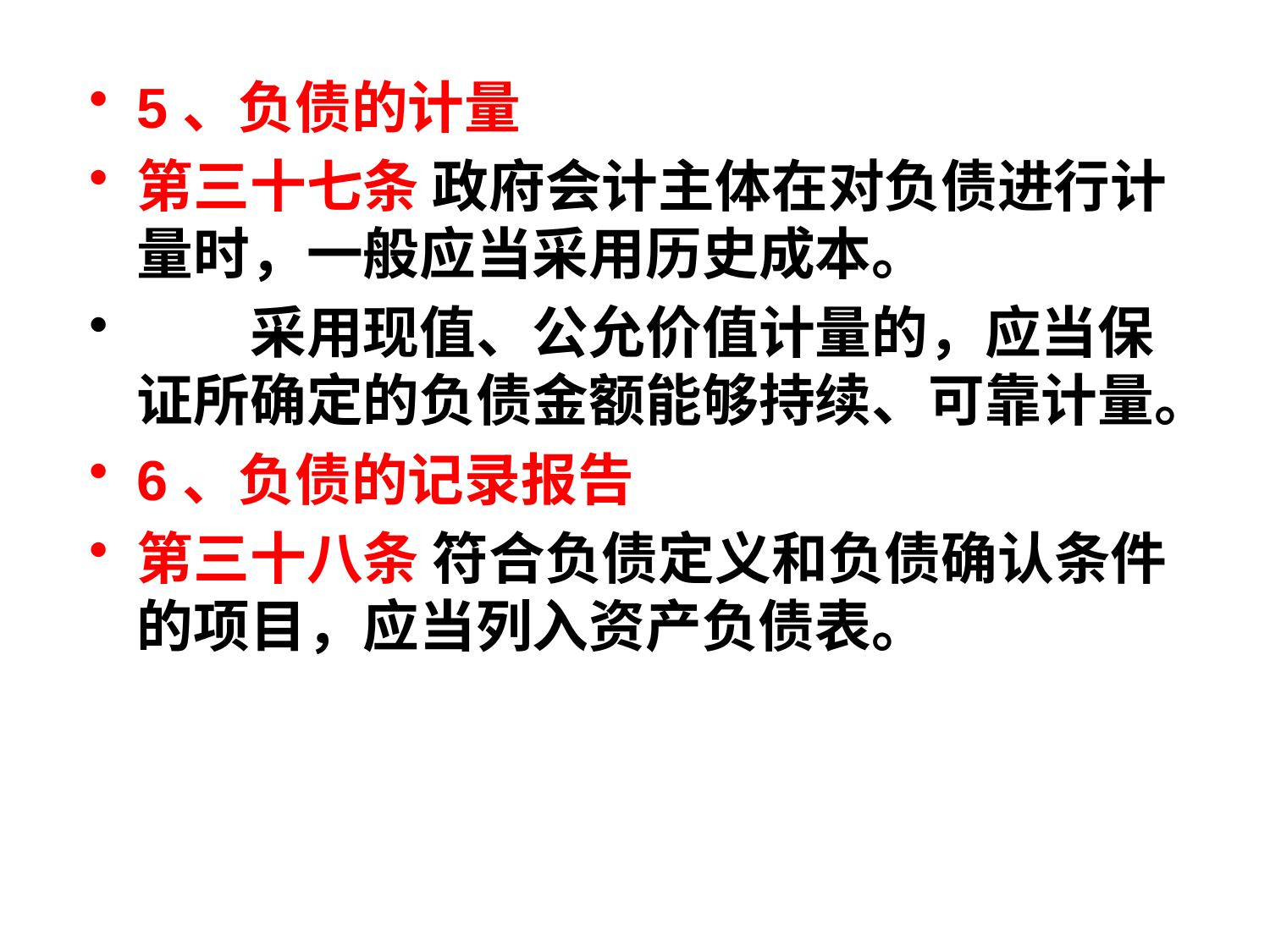

5、负债的计量
第三十七条 政府会计主体在对负债进行计量时，一般应当采用历史成本。
　　采用现值、公允价值计量的，应当保证所确定的负债金额能够持续、可靠计量。
6、负债的记录报告
第三十八条 符合负债定义和负债确认条件的项目，应当列入资产负债表。